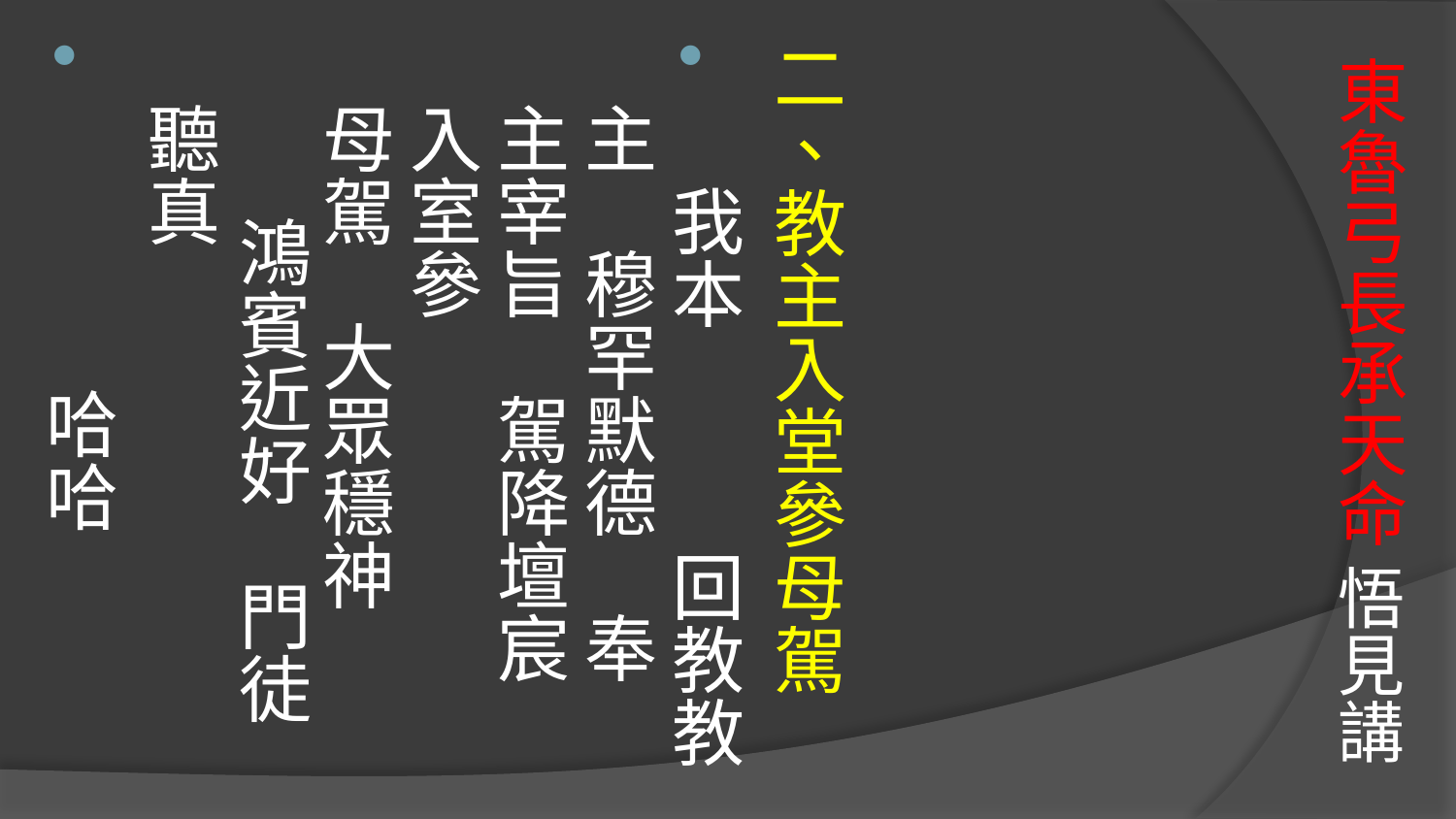

二、教主入堂參母駕
    我本　         回教教主　穆罕默德　奉
主宰旨　駕降壇宸　入室參
母駕　大眾穩神　              鴻賓近好　門徒聽真
            　哈哈
# 東魯弓長承天命 悟見講